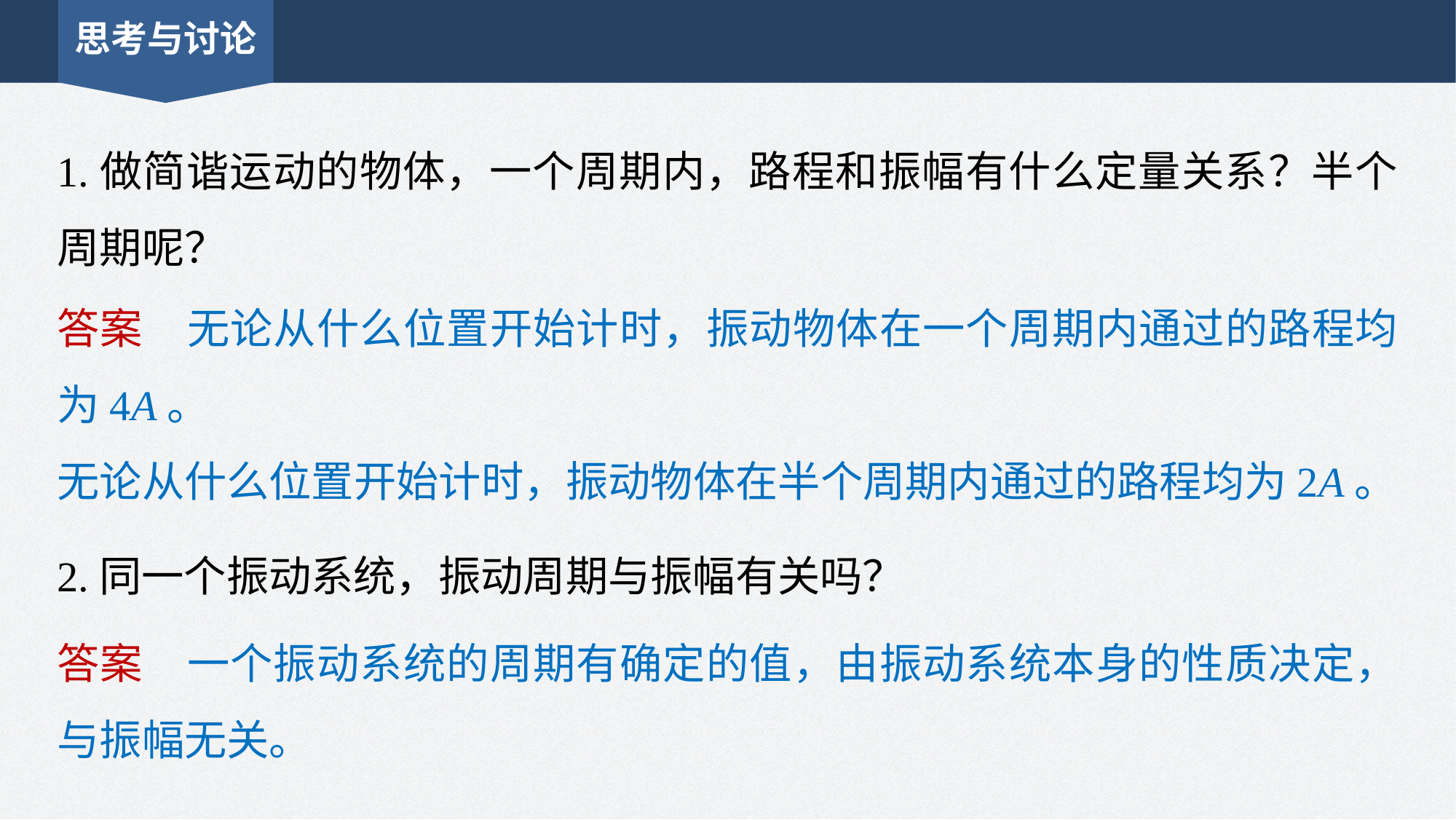

思考与讨论
1.做简谐运动的物体，一个周期内，路程和振幅有什么定量关系？半个周期呢？
答案　无论从什么位置开始计时，振动物体在一个周期内通过的路程均为4A。
无论从什么位置开始计时，振动物体在半个周期内通过的路程均为2A。
2.同一个振动系统，振动周期与振幅有关吗？
答案　一个振动系统的周期有确定的值，由振动系统本身的性质决定，与振幅无关。